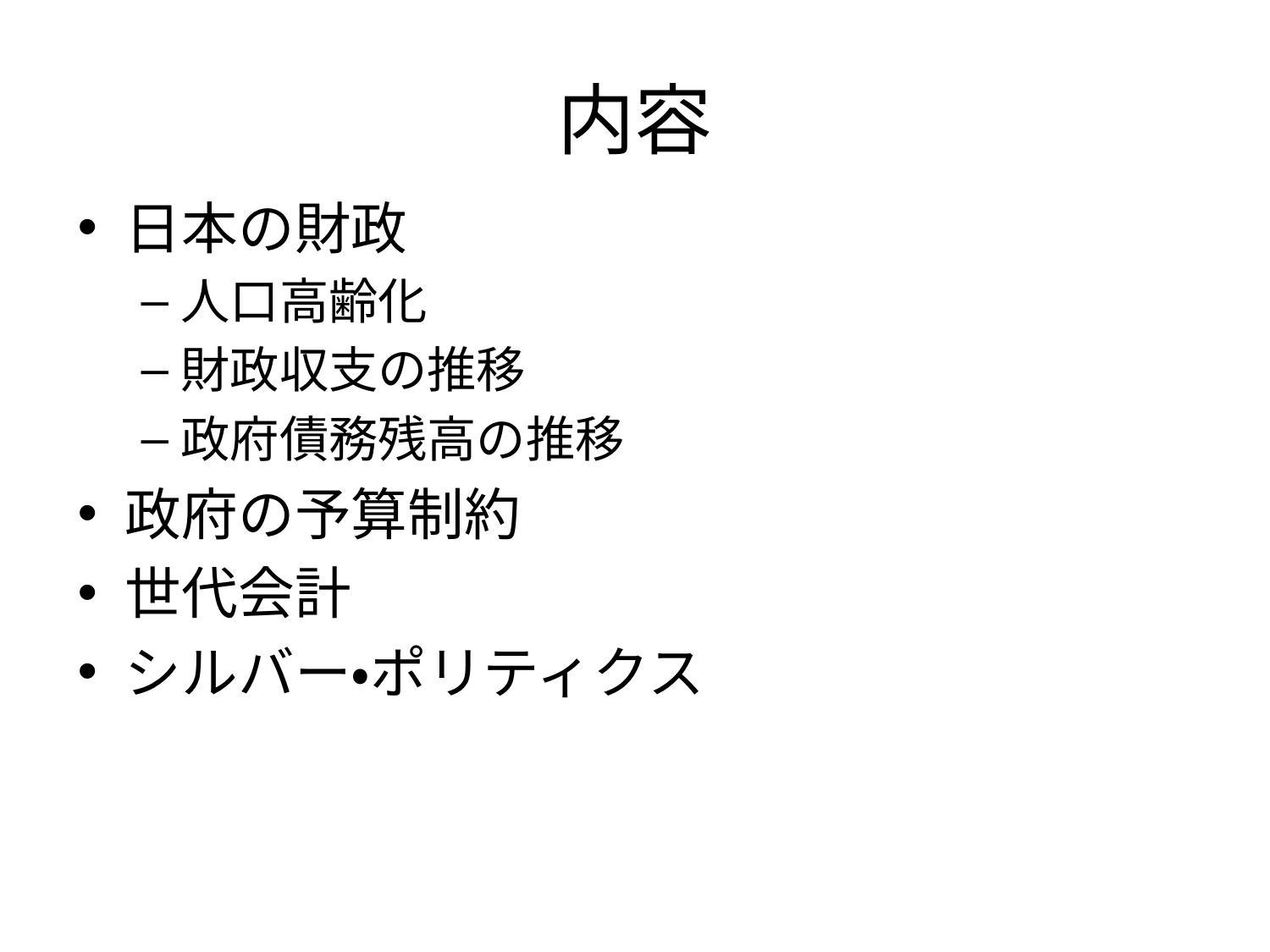

# 内容
日本の財政
人口高齢化
財政収支の推移
政府債務残高の推移
政府の予算制約
世代会計
シルバー・ポリティクス